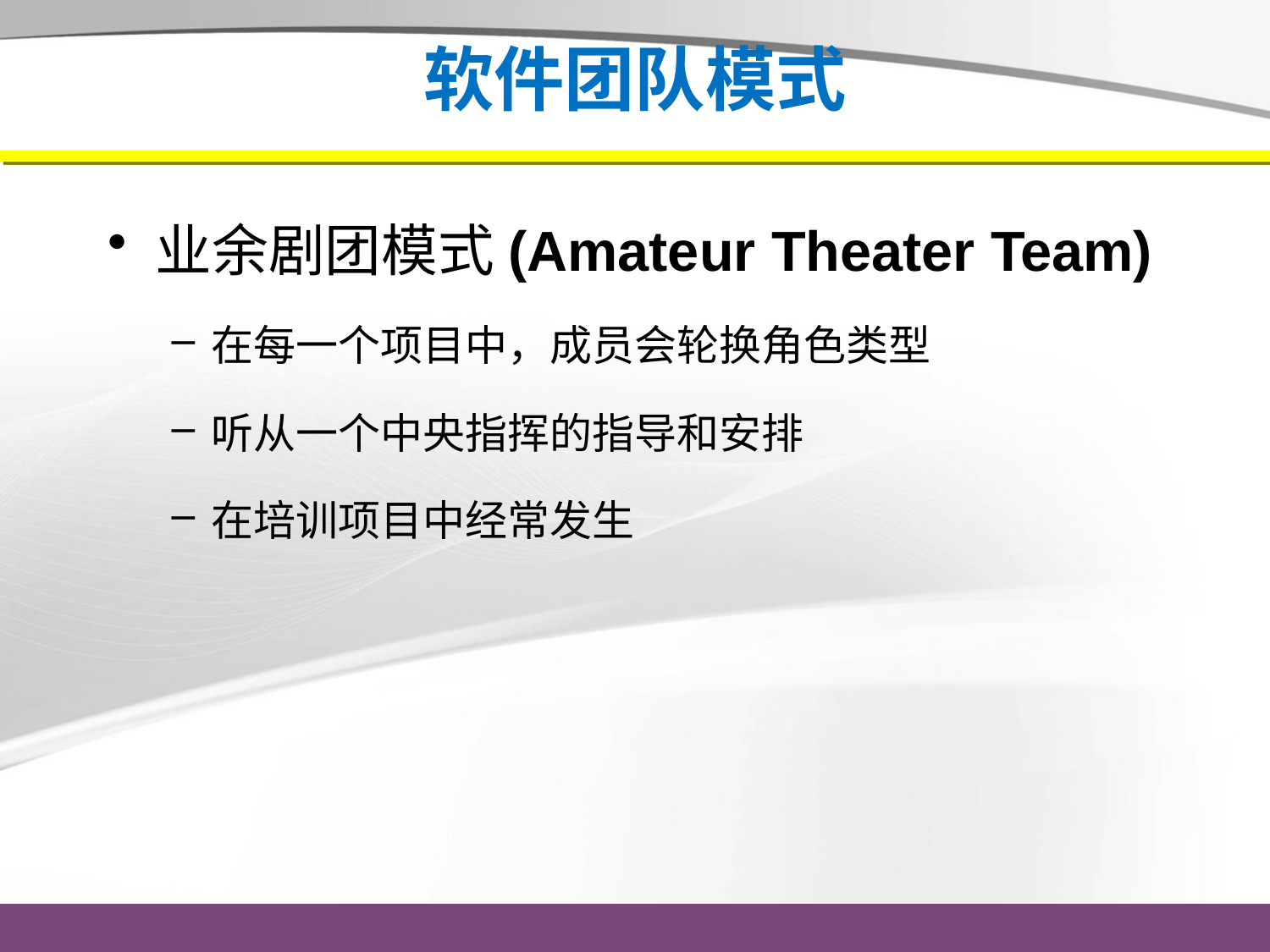

# 软件团队模式
业余剧团模式(Amateur Theater Team)
在每一个项目中，成员会轮换角色类型
听从一个中央指挥的指导和安排
在培训项目中经常发生